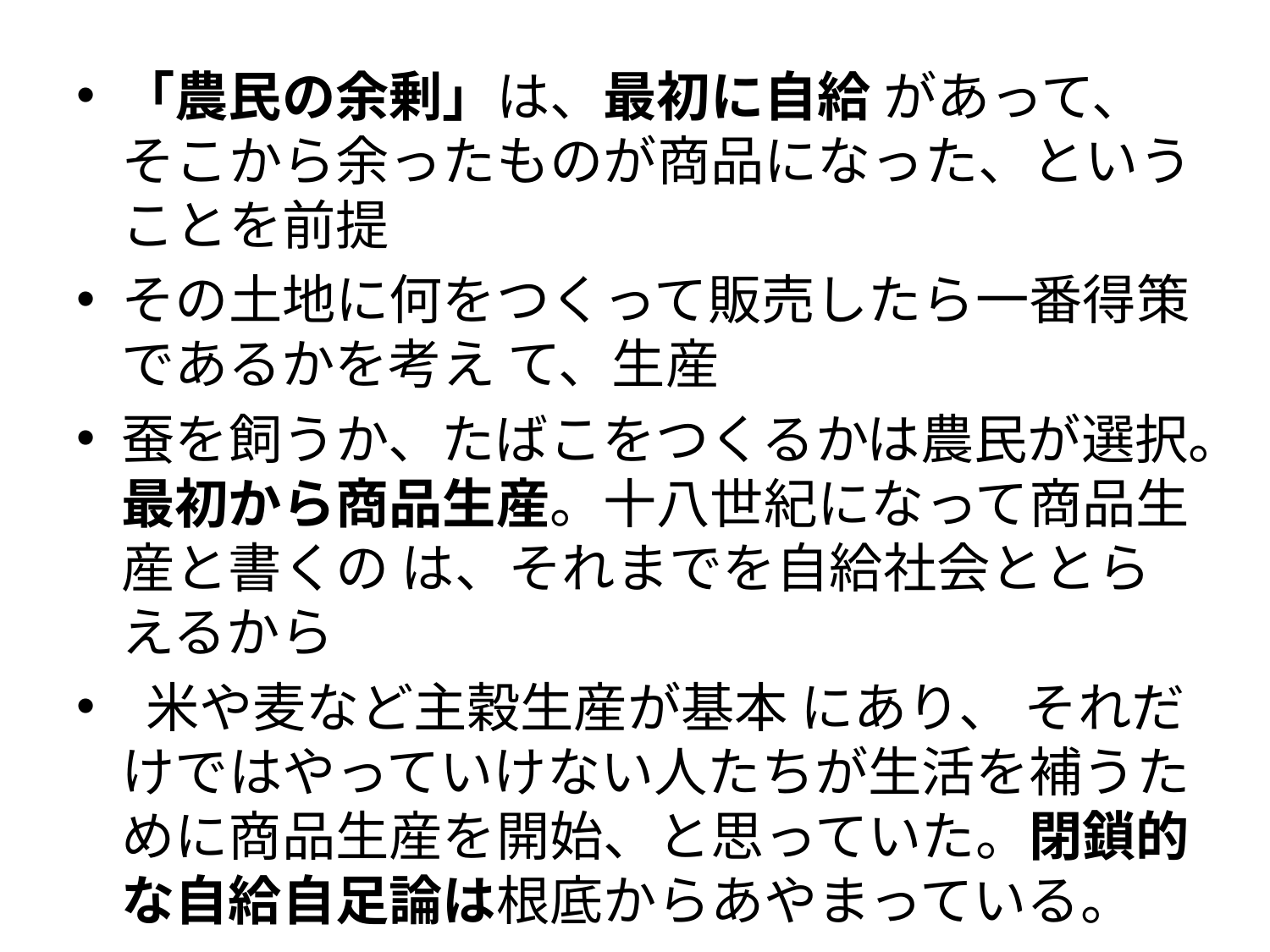

「農民の余剰」は、最初に自給 があって、そこから余ったものが商品になった、ということを前提
その土地に何をつくって販売したら一番得策であるかを考え て、生産
蚕を飼うか、たばこをつくるかは農民が選択。最初から商品生産。十八世紀になって商品生産と書くの は、それまでを自給社会ととらえるから
 米や麦など主穀生産が基本 にあり、 それだけではやっていけない人たちが生活を補うために商品生産を開始、と思っていた。閉鎖的な自給自足論は根底からあやまっている。